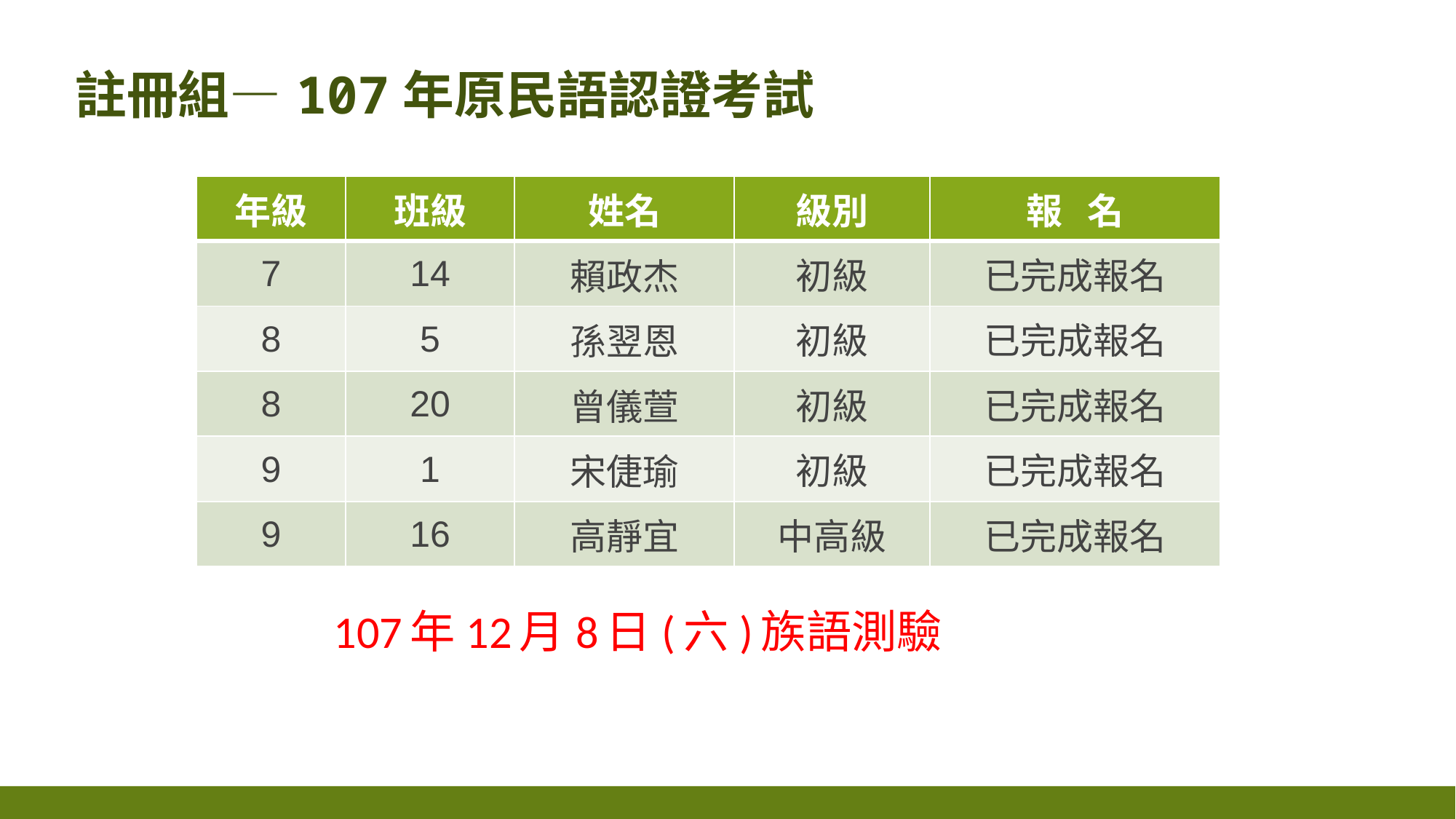

# 註冊組—107年原民語認證考試

| 年級 | 班級 | 姓名 | 級別 | 報 名 |
| --- | --- | --- | --- | --- |
| 7 | 14 | 賴政杰 | 初級 | 已完成報名 |
| 8 | 5 | 孫翌恩 | 初級 | 已完成報名 |
| 8 | 20 | 曾儀萱 | 初級 | 已完成報名 |
| 9 | 1 | 宋倢瑜 | 初級 | 已完成報名 |
| 9 | 16 | 高靜宜 | 中高級 | 已完成報名 |
107年12月8日(六)族語測驗